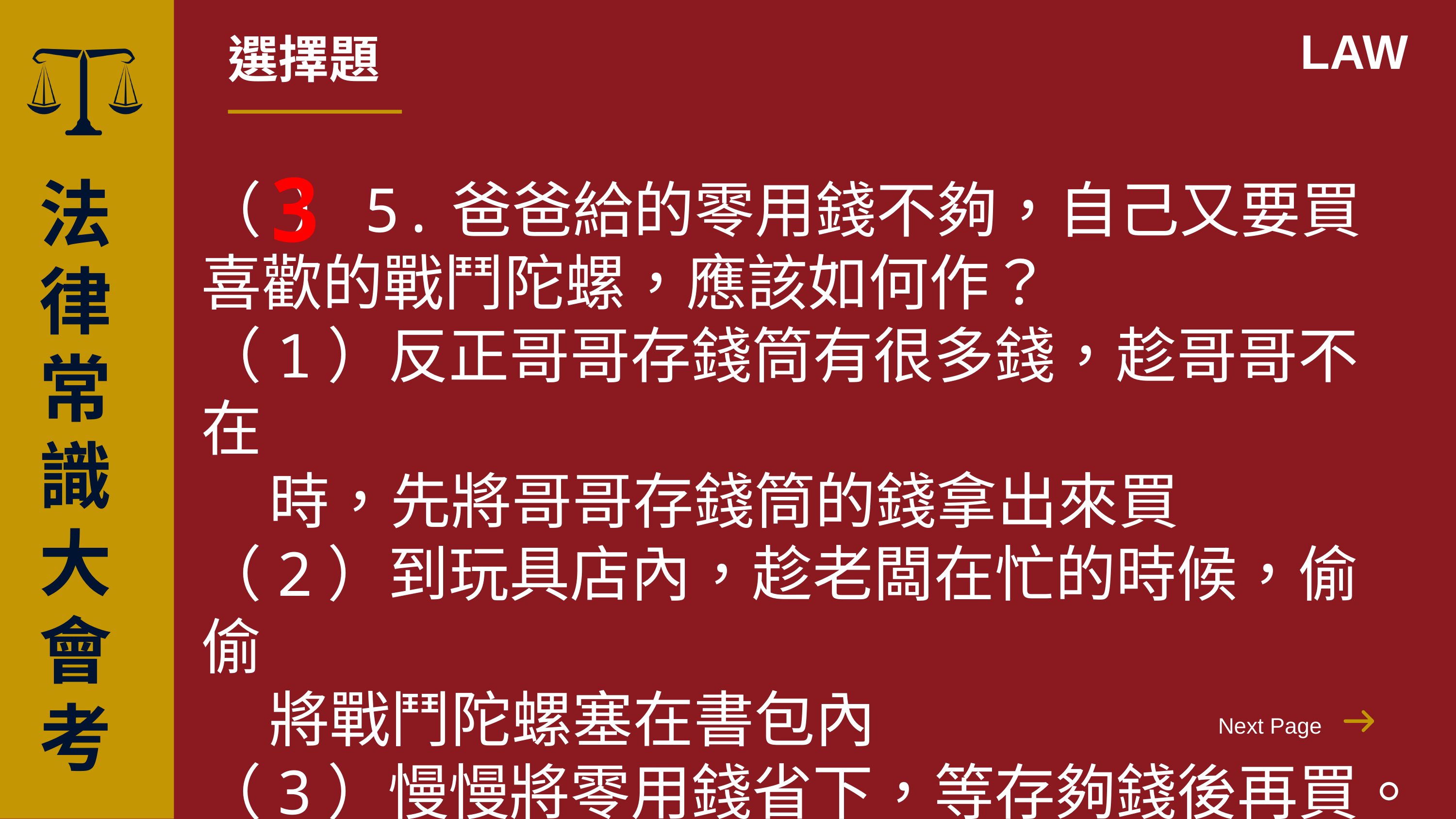

選擇題

LAW

3
法律常識
大會考
（  ）5.爸爸給的零用錢不夠，自己又要買喜歡的戰鬥陀螺，應該如何作？
（1）反正哥哥存錢筒有很多錢，趁哥哥不在
     時，先將哥哥存錢筒的錢拿出來買
（2）到玩具店內，趁老闆在忙的時候，偷偷
     將戰鬥陀螺塞在書包內
（3）慢慢將零用錢省下，等存夠錢後再買。
Next Page